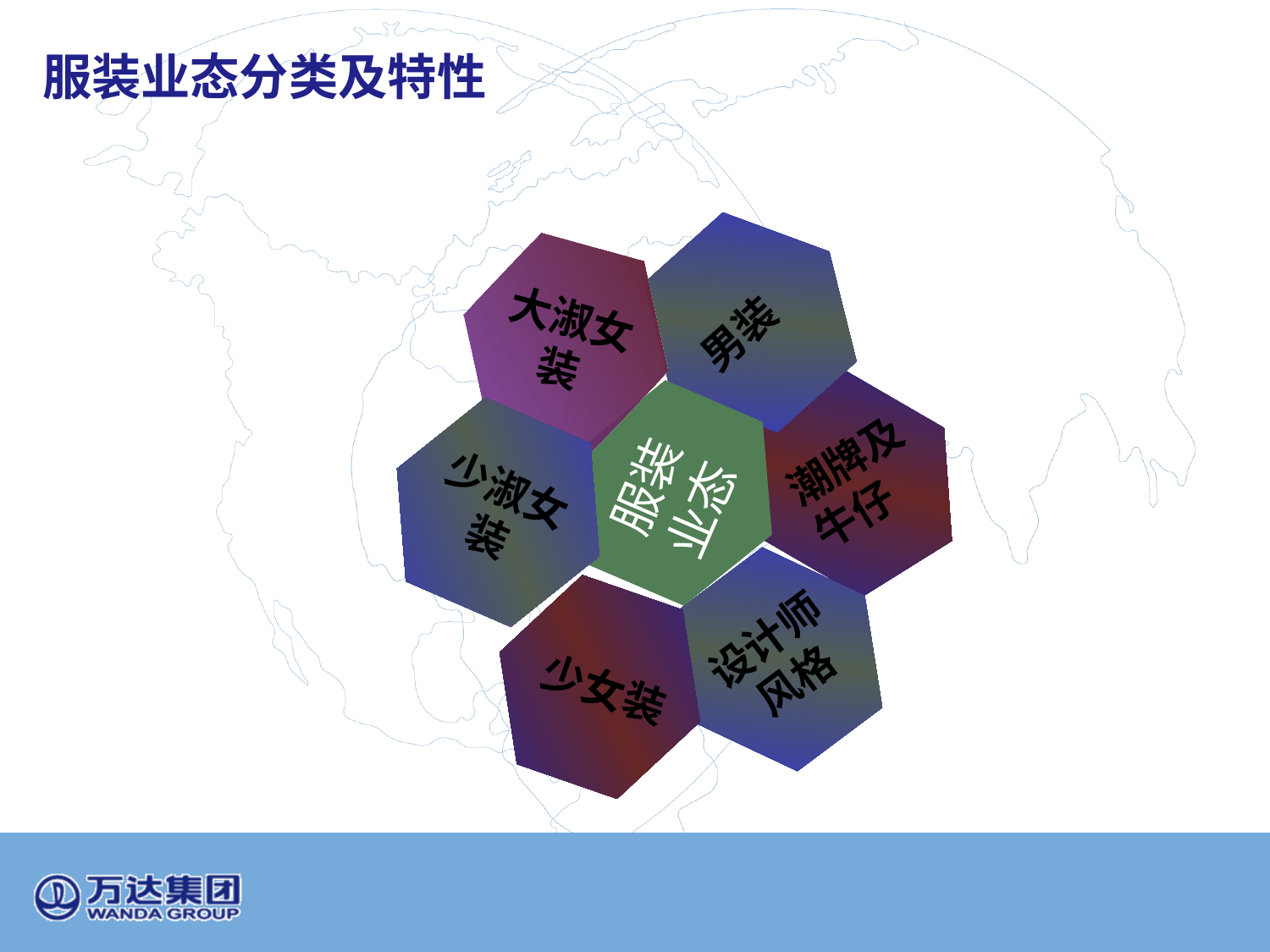

服装业态分类及特性

男装
大淑女
装

潮牌及
牛仔
服装
业态
少淑女
装
设计师
风格
少女装